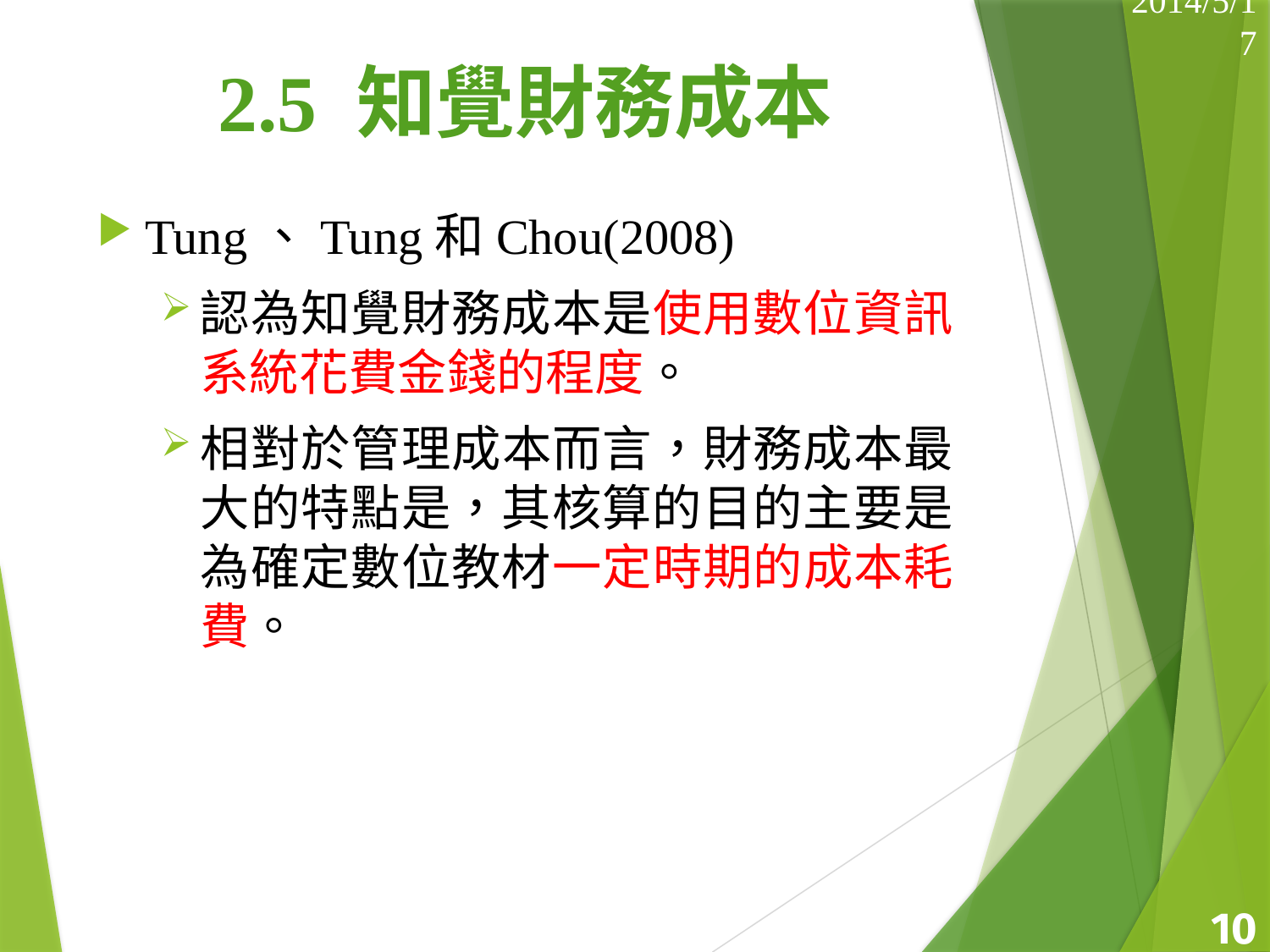

2014/5/17
# 2.5 知覺財務成本
Tung、Tung和Chou(2008)
認為知覺財務成本是使用數位資訊系統花費金錢的程度。
相對於管理成本而言，財務成本最大的特點是，其核算的目的主要是為確定數位教材一定時期的成本耗費。
10